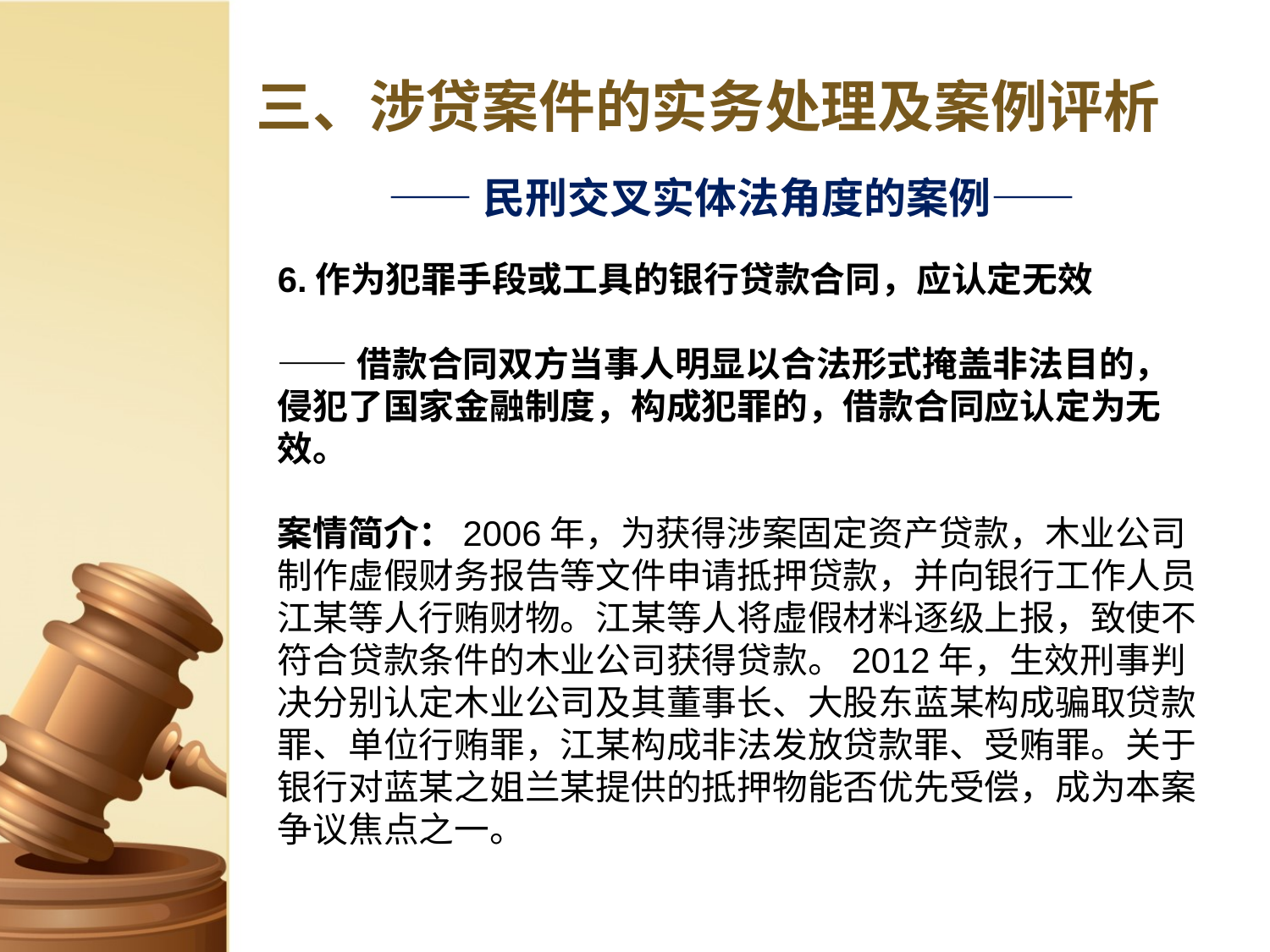

# 三、涉贷案件的实务处理及案例评析
——民刑交叉实体法角度的案例——
6.作为犯罪手段或工具的银行贷款合同，应认定无效

——借款合同双方当事人明显以合法形式掩盖非法目的，侵犯了国家金融制度，构成犯罪的，借款合同应认定为无效。

案情简介：2006年，为获得涉案固定资产贷款，木业公司制作虚假财务报告等文件申请抵押贷款，并向银行工作人员江某等人行贿财物。江某等人将虚假材料逐级上报，致使不符合贷款条件的木业公司获得贷款。2012年，生效刑事判决分别认定木业公司及其董事长、大股东蓝某构成骗取贷款罪、单位行贿罪，江某构成非法发放贷款罪、受贿罪。关于银行对蓝某之姐兰某提供的抵押物能否优先受偿，成为本案争议焦点之一。